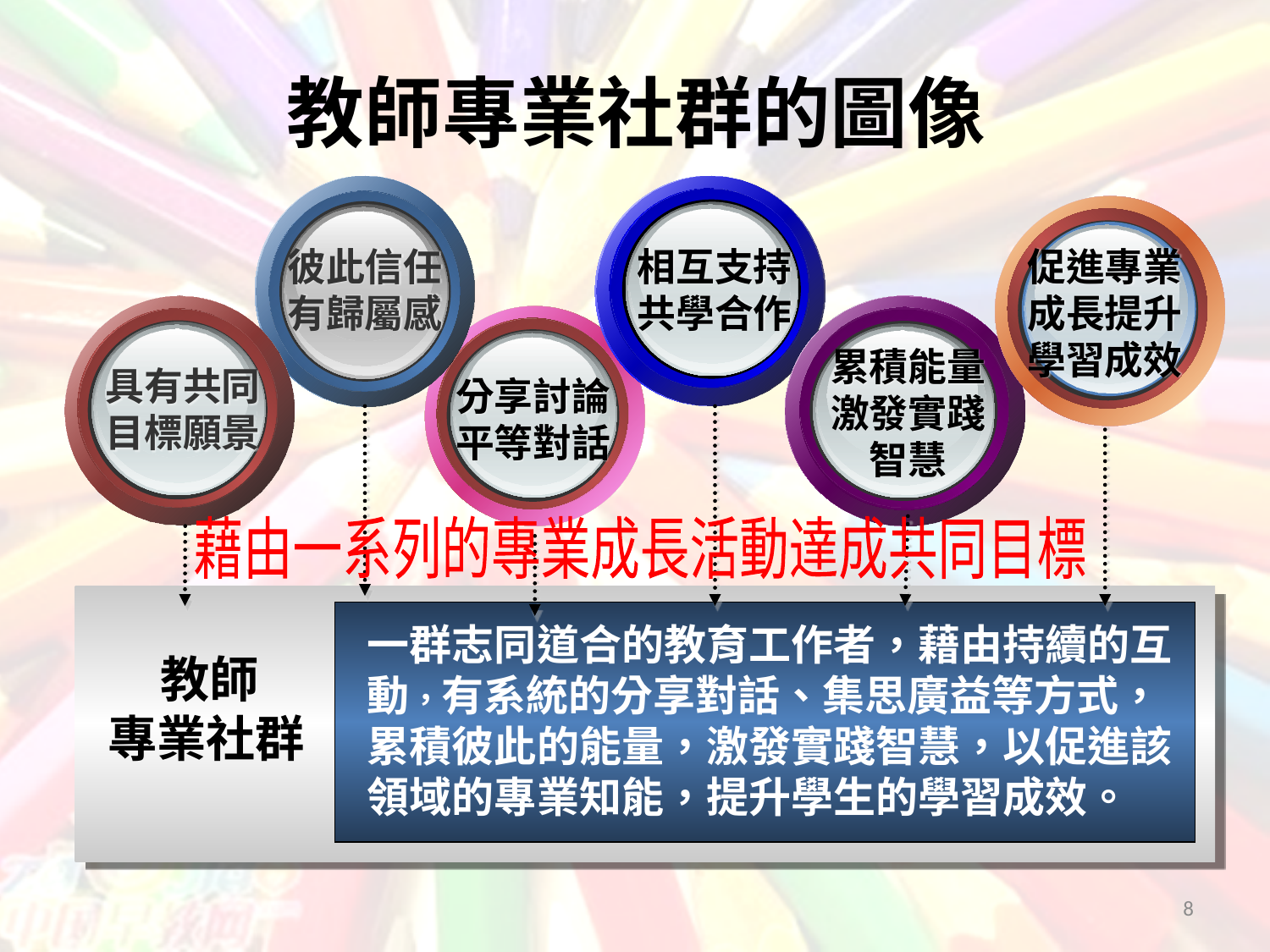

# 教師專業社群的圖像

彼此信任有歸屬感
相互支持共學合作
促進專業成長提升學習成效

累積能量激發實踐智慧
具有共同目標願景
分享討論平等對話

藉由一系列的專業成長活動達成共同目標

一群志同道合的教育工作者，藉由持續的互動，有系統的分享對話、集思廣益等方式，累積彼此的能量，激發實踐智慧，以促進該領域的專業知能，提升學生的學習成效。
教師
專業社群
8